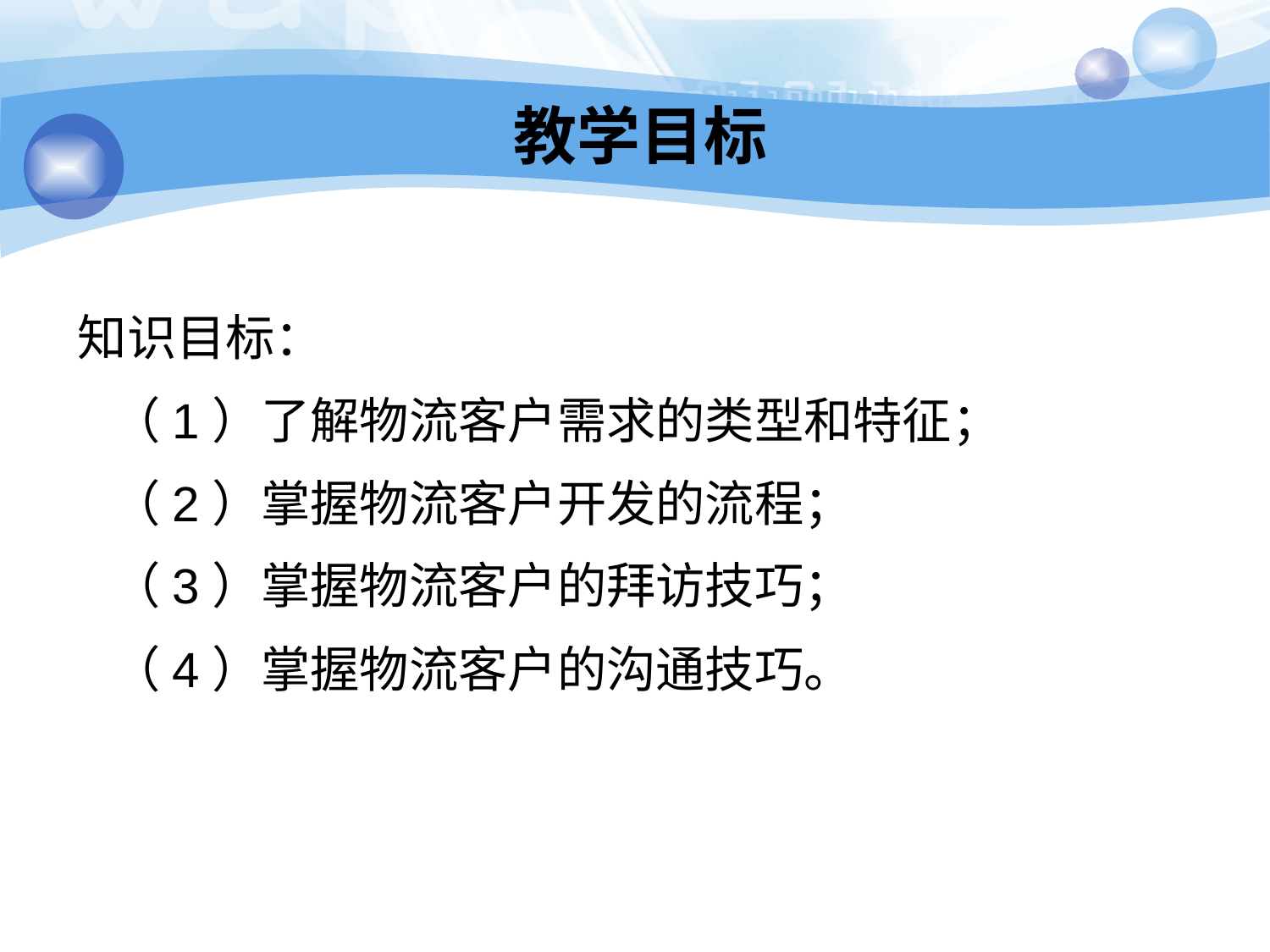

教学目标
知识目标：
  （1）了解物流客户需求的类型和特征；
  （2）掌握物流客户开发的流程；
  （3）掌握物流客户的拜访技巧；
  （4）掌握物流客户的沟通技巧。